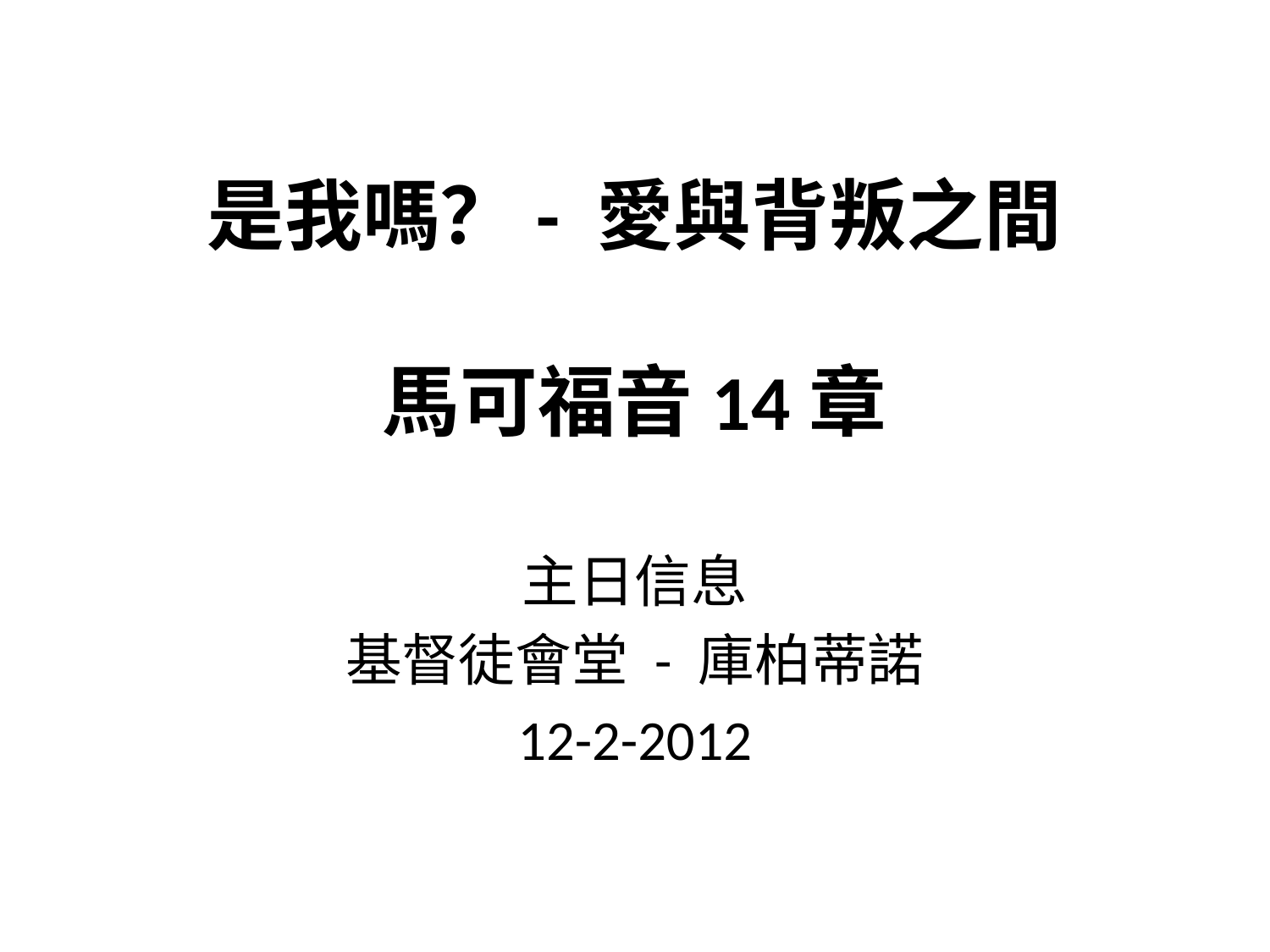

# 是我嗎？- 愛與背叛之間 馬可福音14章
主日信息
基督徒會堂 - 庫柏蒂諾
12-2-2012